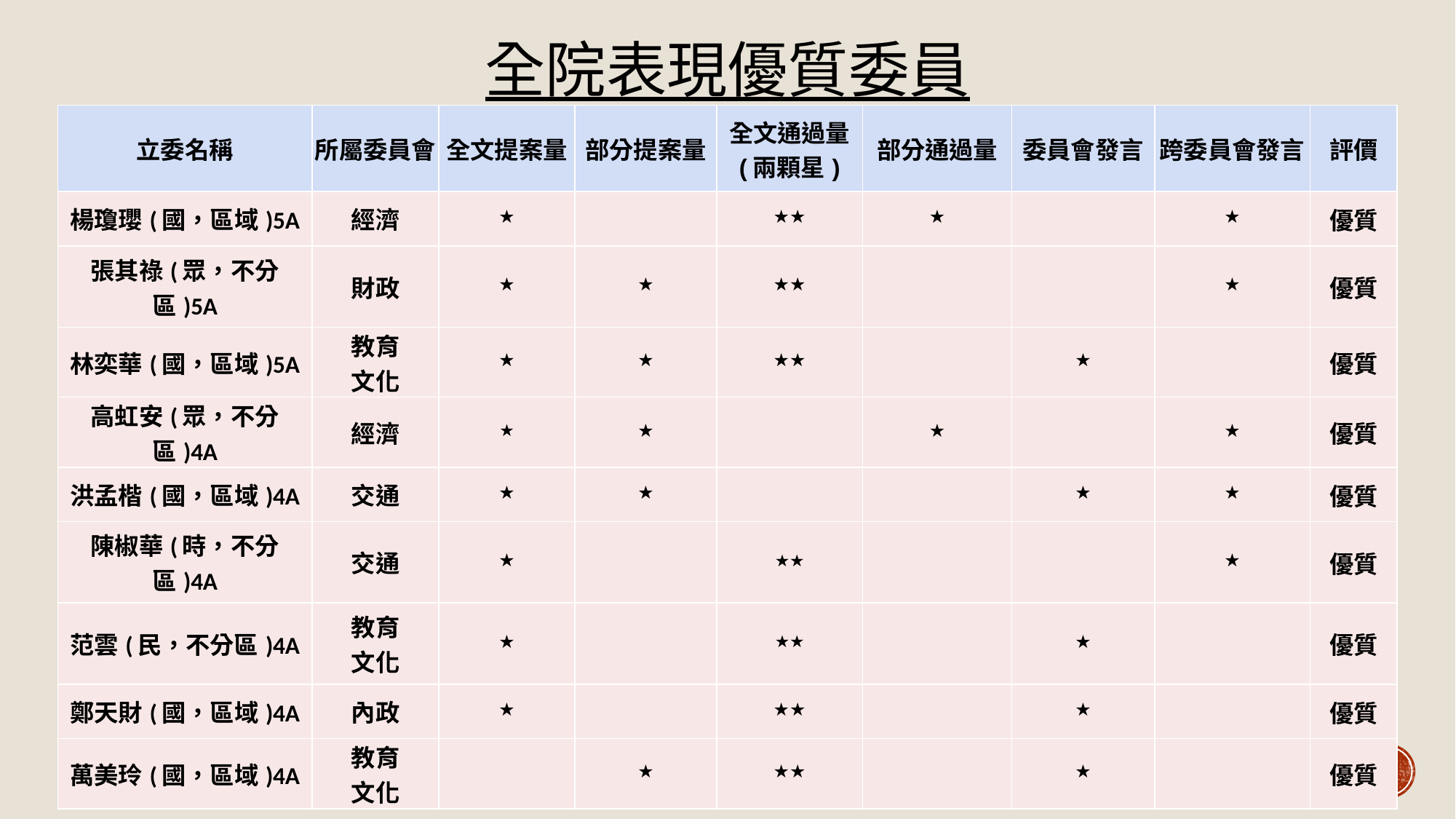

# 全院表現優質委員
| 立委名稱 | 所屬委員會 | 全文提案量 | 部分提案量 | 全文通過量 (兩顆星) | 部分通過量 | 委員會發言 | 跨委員會發言 | 評價 |
| --- | --- | --- | --- | --- | --- | --- | --- | --- |
| 楊瓊瓔(國，區域)5A | 經濟 | ★ |  | ★★ | ★ |  | ★ | 優質 |
| 張其祿(眾，不分區)5A | 財政 | ★ | ★ | ★★ |  |  | ★ | 優質 |
| 林奕華(國，區域)5A | 教育 文化 | ★ | ★ | ★★ |  | ★ |  | 優質 |
| 高虹安(眾，不分區)4A | 經濟 | ★ | ★ |  | ★ |  | ★ | 優質 |
| 洪孟楷(國，區域)4A | 交通 | ★ | ★ |  |  | ★ | ★ | 優質 |
| 陳椒華(時，不分區)4A | 交通 | ★ |  | ★★ |  |  | ★ | 優質 |
| 范雲(民，不分區)4A | 教育 文化 | ★ |  | ★★ |  | ★ |  | 優質 |
| 鄭天財(國，區域)4A | 內政 | ★ |  | ★★ |  | ★ |  | 優質 |
| 萬美玲(國，區域)4A | 教育 文化 |  | ★ | ★★ |  | ★ |  | 優質 |